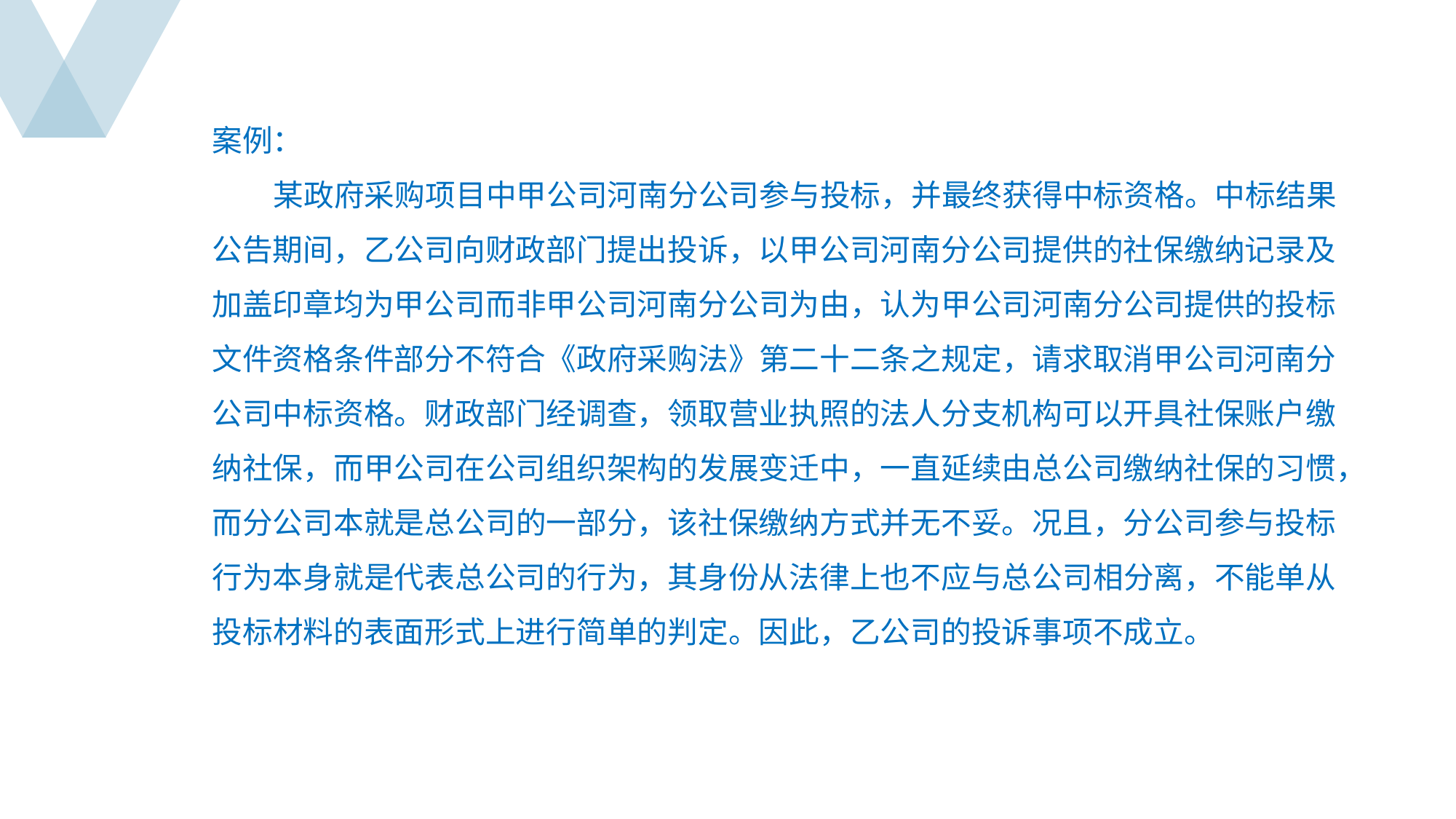

案例：
        某政府采购项目中甲公司河南分公司参与投标，并最终获得中标资格。中标结果公告期间，乙公司向财政部门提出投诉，以甲公司河南分公司提供的社保缴纳记录及加盖印章均为甲公司而非甲公司河南分公司为由，认为甲公司河南分公司提供的投标文件资格条件部分不符合《政府采购法》第二十二条之规定，请求取消甲公司河南分公司中标资格。财政部门经调查，领取营业执照的法人分支机构可以开具社保账户缴纳社保，而甲公司在公司组织架构的发展变迁中，一直延续由总公司缴纳社保的习惯，而分公司本就是总公司的一部分，该社保缴纳方式并无不妥。况且，分公司参与投标行为本身就是代表总公司的行为，其身份从法律上也不应与总公司相分离，不能单从投标材料的表面形式上进行简单的判定。因此，乙公司的投诉事项不成立。